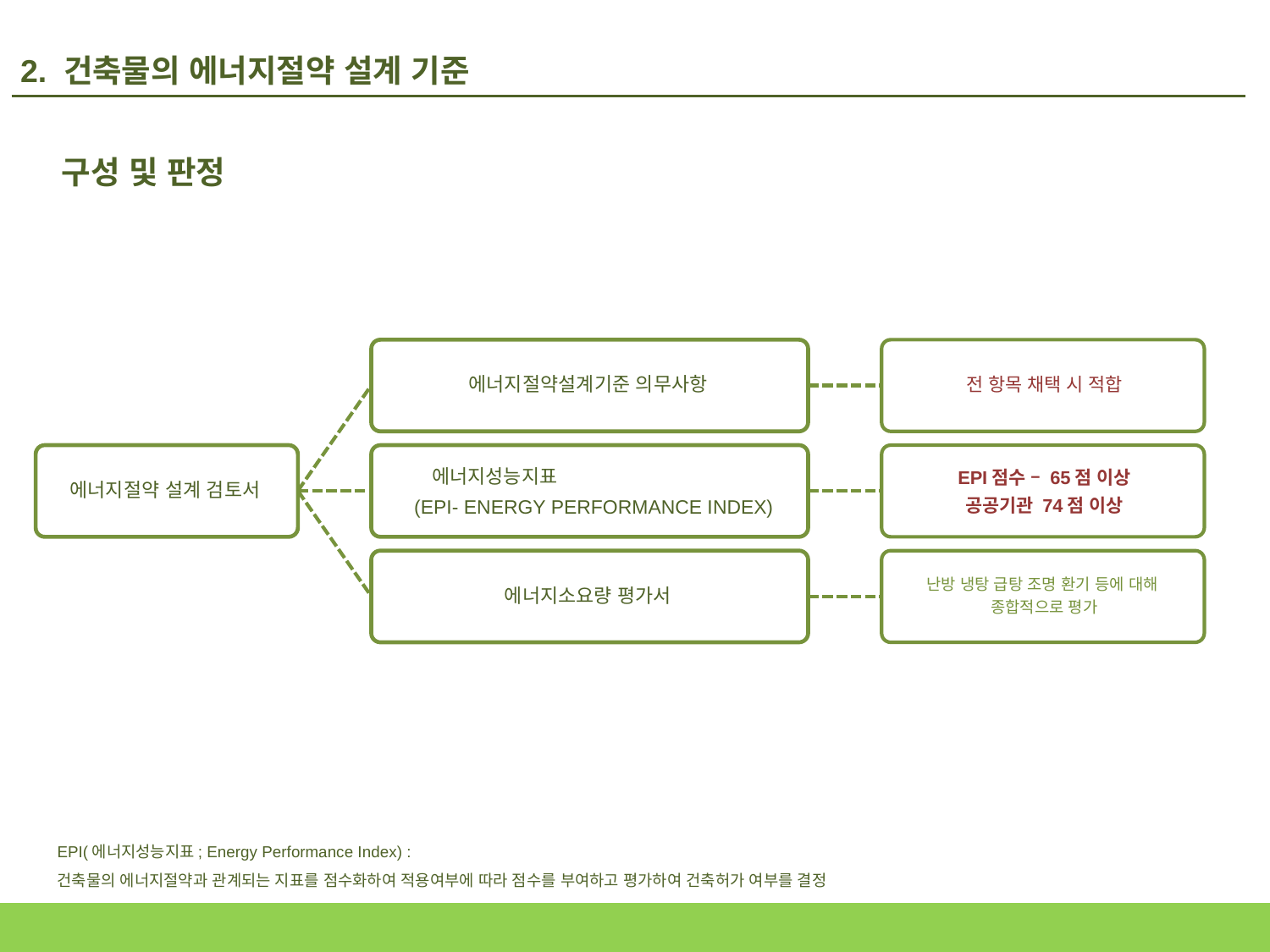

2. 건축물의 에너지절약 설계 기준
구성 및 판정
에너지절약 설계 검토서

에너지절약설계기준 의무사항

전 항목 채택 시 적합

에너지성능지표
 (EPI- ENERGY PERFORMANCE INDEX)

EPI점수 – 65점 이상
공공기관 74점 이상

에너지소요량 평가서

난방 냉탕 급탕 조명 환기 등에 대해
종합적으로 평가
EPI(에너지성능지표; Energy Performance Index) :
건축물의 에너지절약과 관계되는 지표를 점수화하여 적용여부에 따라 점수를 부여하고 평가하여 건축허가 여부를 결정